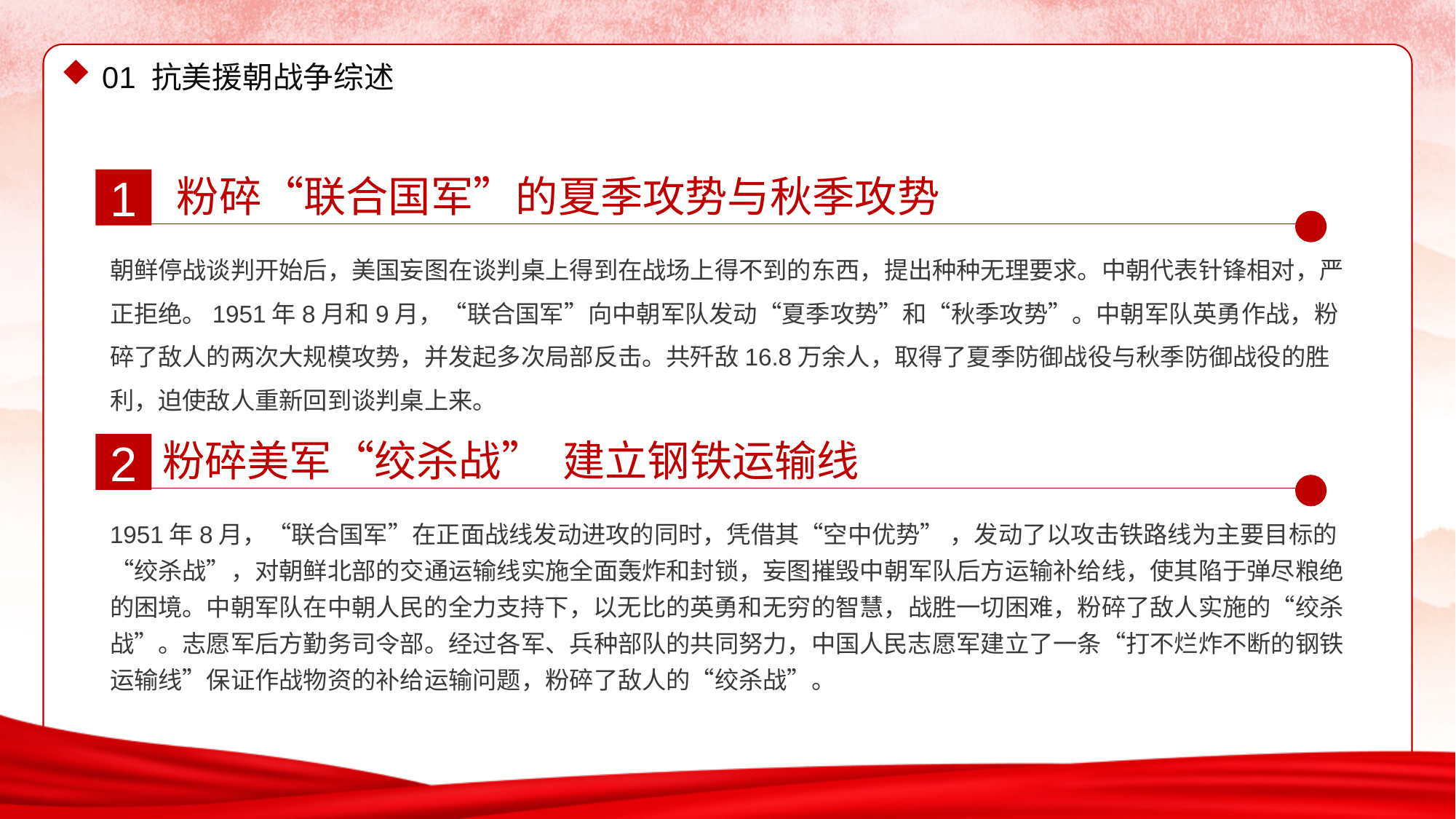

粉碎“联合国军”的夏季攻势与秋季攻势
1

朝鲜停战谈判开始后，美国妄图在谈判桌上得到在战场上得不到的东西，提出种种无理要求。中朝代表针锋相对，严正拒绝。1951年8月和9月，“联合国军”向中朝军队发动“夏季攻势”和“秋季攻势”。中朝军队英勇作战，粉碎了敌人的两次大规模攻势，并发起多次局部反击。共歼敌16.8万余人，取得了夏季防御战役与秋季防御战役的胜利，迫使敌人重新回到谈判桌上来。
粉碎美军“绞杀战”  建立钢铁运输线
2

1951年8月，“联合国军”在正面战线发动进攻的同时，凭借其“空中优势” ，发动了以攻击铁路线为主要目标的“绞杀战”，对朝鲜北部的交通运输线实施全面轰炸和封锁，妄图摧毁中朝军队后方运输补给线，使其陷于弹尽粮绝的困境。中朝军队在中朝人民的全力支持下，以无比的英勇和无穷的智慧，战胜一切困难，粉碎了敌人实施的“绞杀战”。志愿军后方勤务司令部。经过各军、兵种部队的共同努力，中国人民志愿军建立了一条“打不烂炸不断的钢铁运输线”保证作战物资的补给运输问题，粉碎了敌人的“绞杀战”。